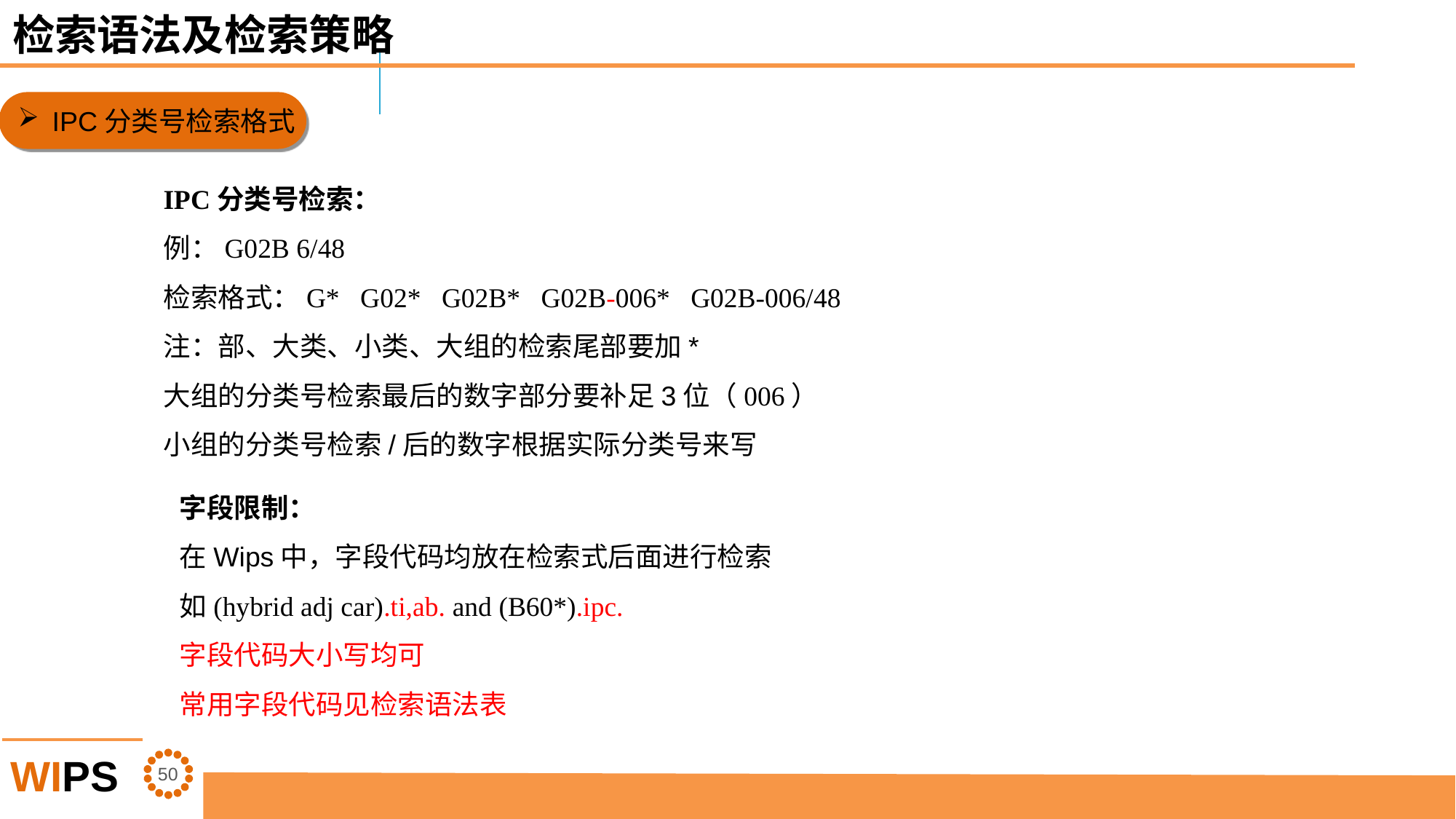

检索语法及检索策略
IPC分类号检索格式
IPC分类号检索：
例：G02B 6/48
检索格式：G*   G02*   G02B*   G02B-006*   G02B-006/48
注：部、大类、小类、大组的检索尾部要加*
大组的分类号检索最后的数字部分要补足3位（006）
小组的分类号检索/后的数字根据实际分类号来写
字段限制：
在Wips中，字段代码均放在检索式后面进行检索
如(hybrid adj car).ti,ab. and (B60*).ipc.
字段代码大小写均可
常用字段代码见检索语法表
50